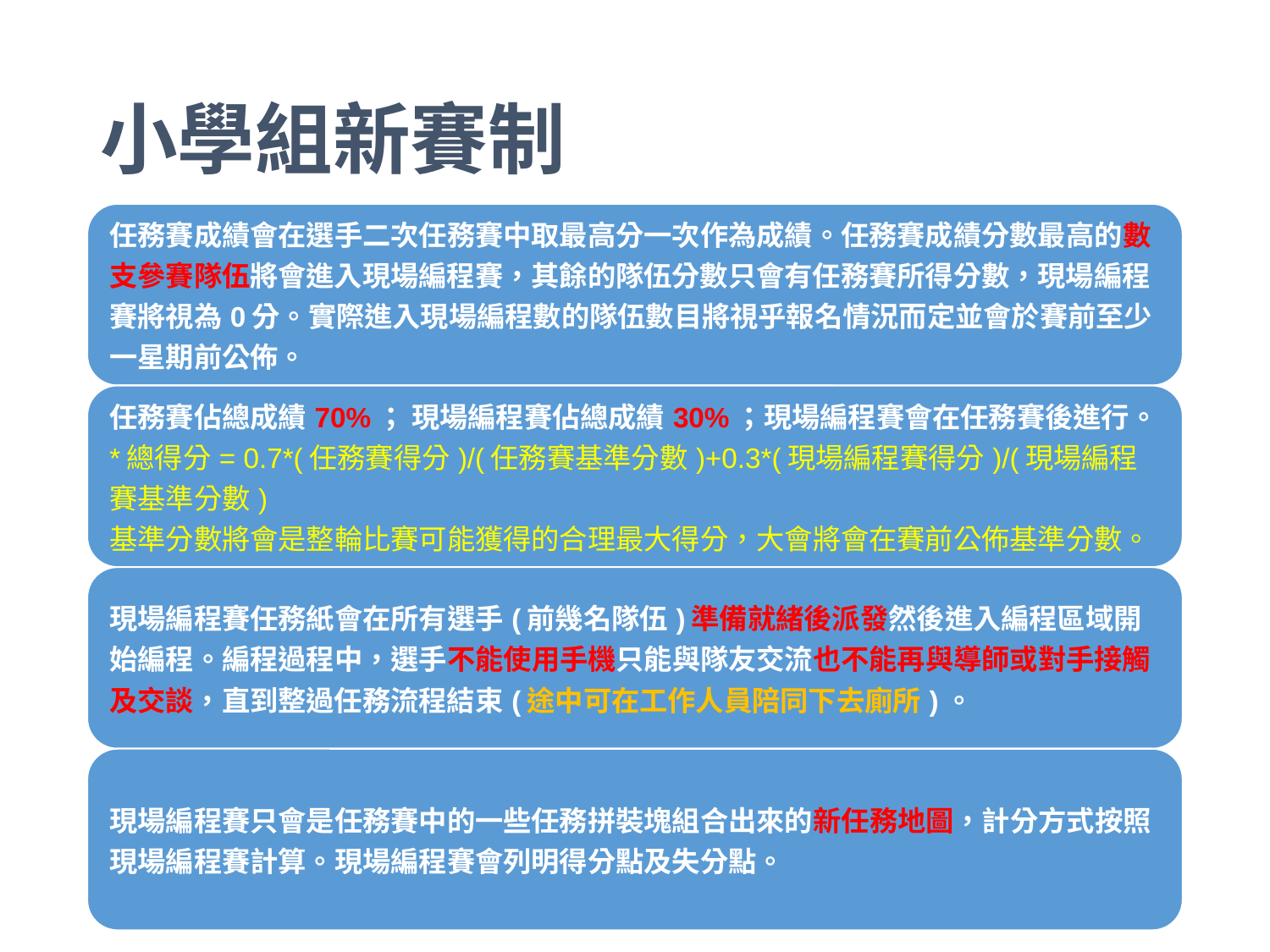

# 小學組新賽制
任務賽成績會在選手二次任務賽中取最高分一次作為成績。任務賽成績分數最高的數支參賽隊伍將會進入現場編程賽，其餘的隊伍分數只會有任務賽所得分數，現場編程賽將視為0分。實際進入現場編程數的隊伍數目將視乎報名情況而定並會於賽前至少一星期前公佈。
任務賽佔總成績70%； 現場編程賽佔總成績30%；現場編程賽會在任務賽後進行。
*總得分= 0.7*(任務賽得分)/(任務賽基準分數)+0.3*(現場編程賽得分)/(現場編程賽基準分數)
基準分數將會是整輪比賽可能獲得的合理最大得分，大會將會在賽前公佈基準分數。
現場編程賽任務紙會在所有選手(前幾名隊伍)準備就緒後派發然後進入編程區域開始編程。編程過程中，選手不能使用手機只能與隊友交流也不能再與導師或對手接觸及交談，直到整過任務流程結束(途中可在工作人員陪同下去廁所)。
現場編程賽只會是任務賽中的一些任務拼裝塊組合出來的新任務地圖，計分方式按照現場編程賽計算。現場編程賽會列明得分點及失分點。